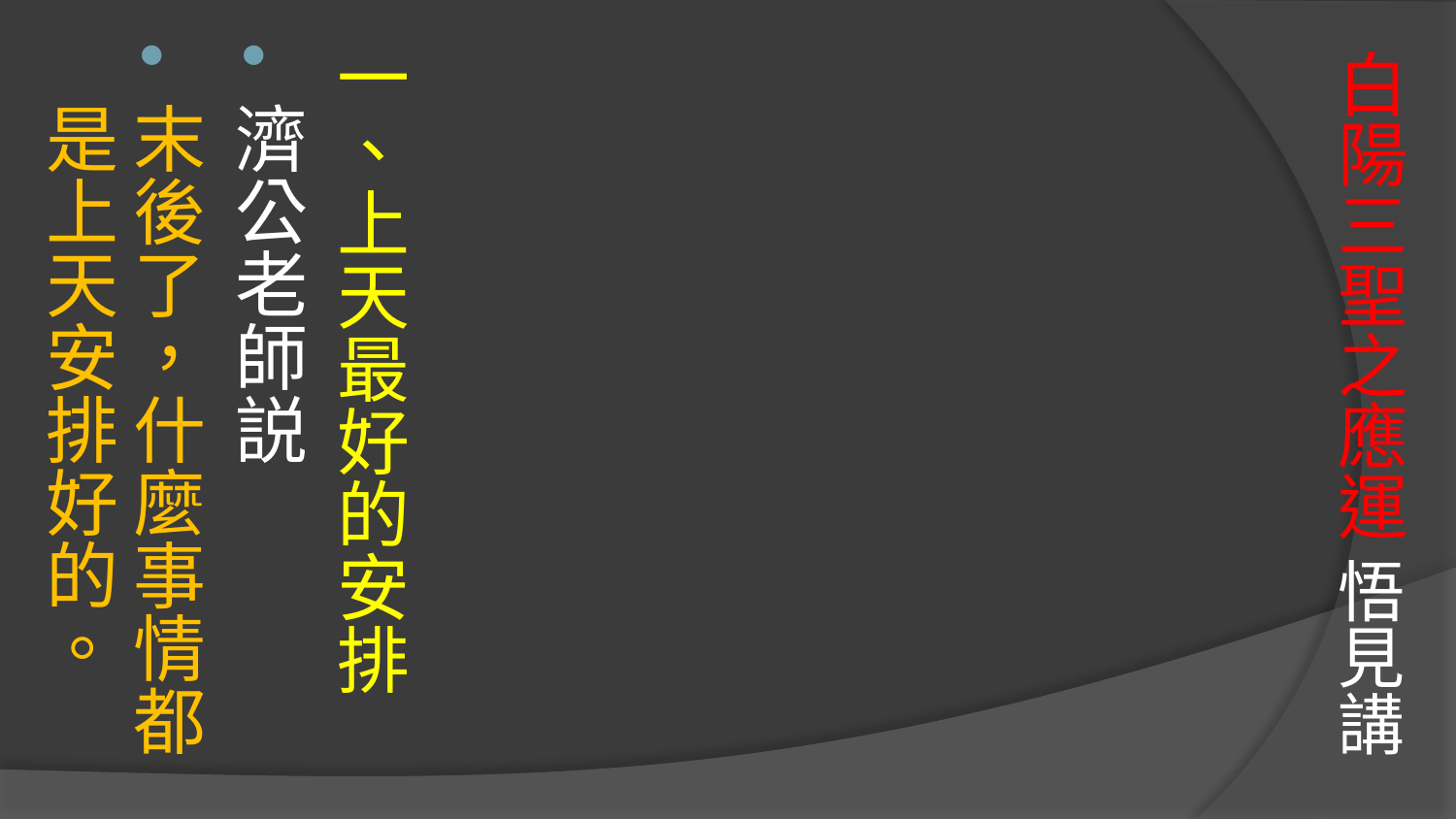

# 白陽三聖之應運 悟見講
一、上天最好的安排
濟公老師説
末後了，什麼事情都是上天安排好的。